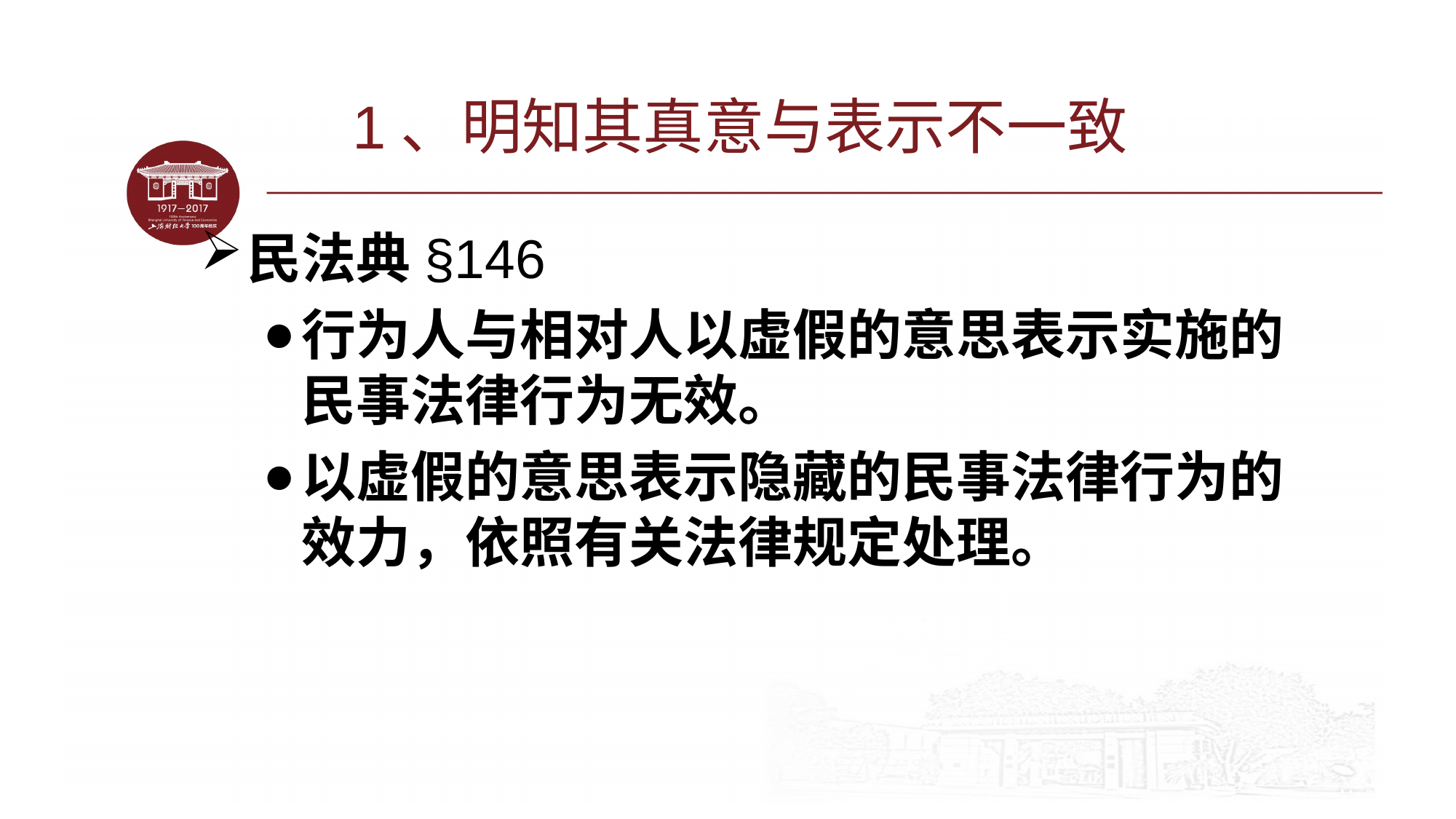

# 1、明知其真意与表示不一致
民法典§146
行为人与相对人以虚假的意思表示实施的民事法律行为无效。
以虚假的意思表示隐藏的民事法律行为的效力，依照有关法律规定处理。